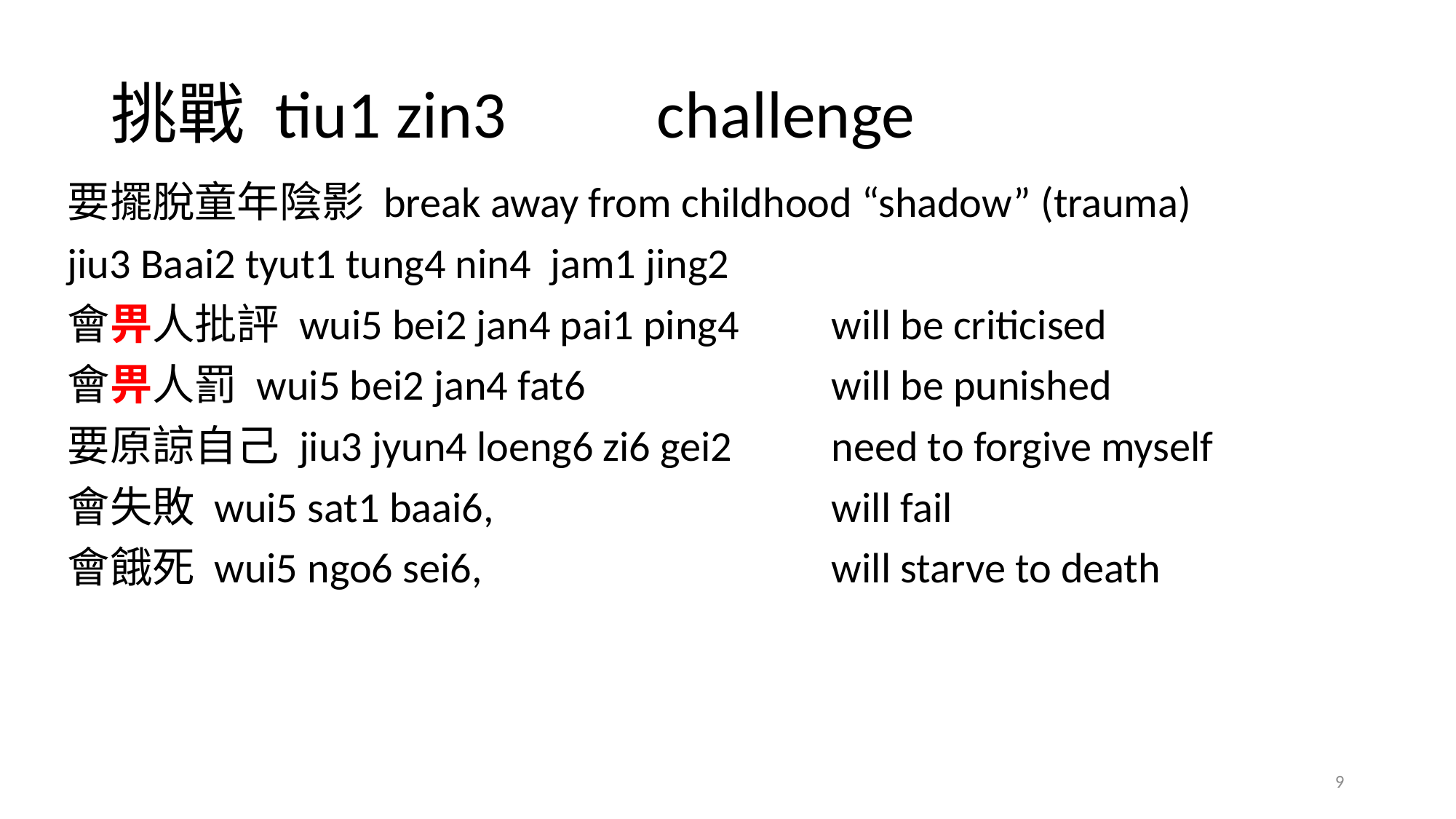

# 挑戰 tiu1 zin3		challenge
要擺脫童年陰影 break away from childhood “shadow” (trauma)
jiu3 Baai2 tyut1 tung4 nin4  jam1 jing2
會畀人批評 wui5 bei2 jan4 pai1 ping4	will be criticised
會畀人罰 wui5 bei2 jan4 fat6 			will be punished
要原諒自己 jiu3 jyun4 loeng6 zi6 gei2 	need to forgive myself
會失敗 wui5 sat1 baai6, 				will fail
會餓死 wui5 ngo6 sei6, 				will starve to death

9